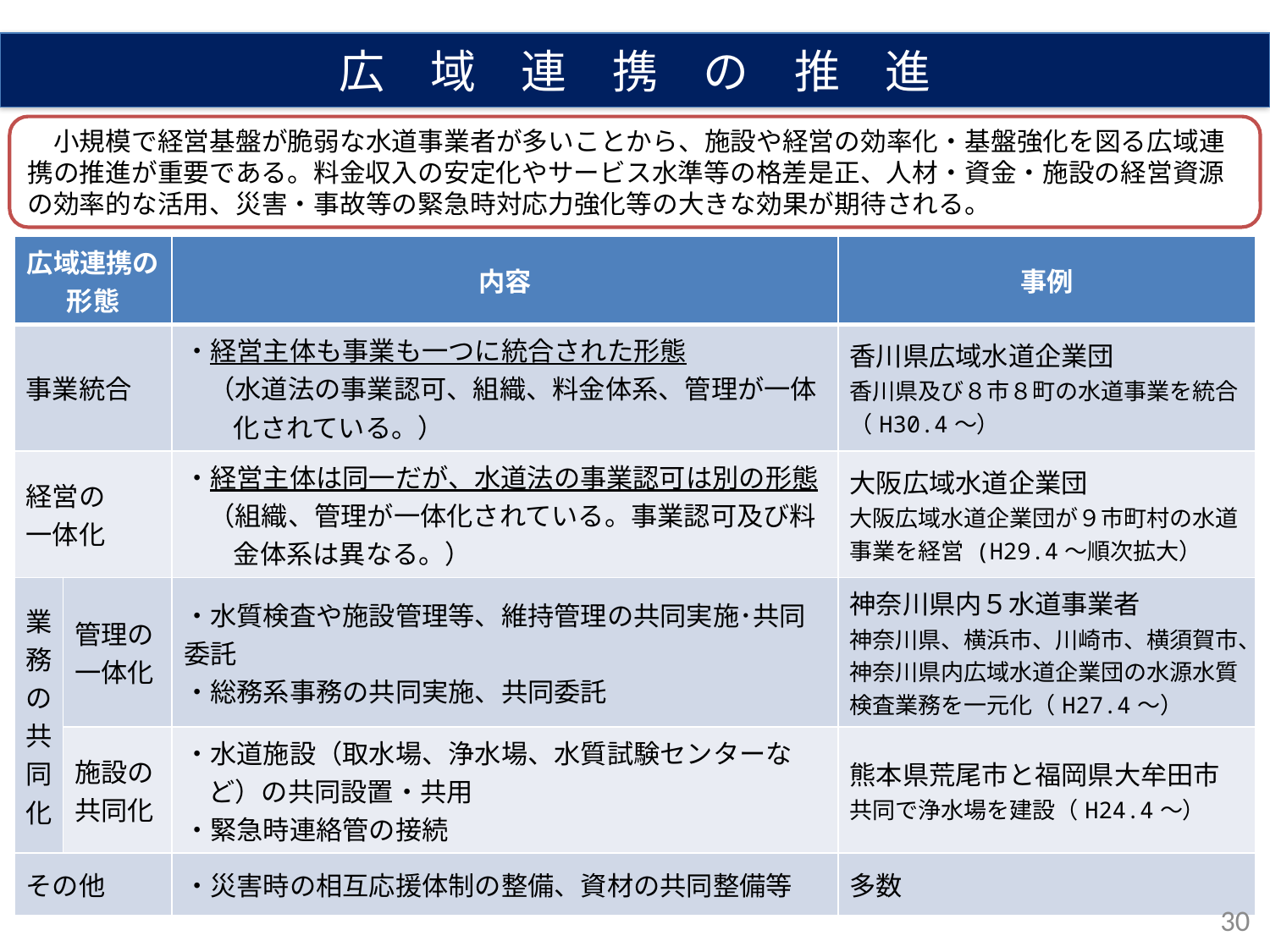

広　域　連　携　の　推　進
　小規模で経営基盤が脆弱な水道事業者が多いことから、施設や経営の効率化・基盤強化を図る広域連携の推進が重要である。料金収入の安定化やサービス水準等の格差是正、人材・資金・施設の経営資源の効率的な活用、災害・事故等の緊急時対応力強化等の大きな効果が期待される。
| 広域連携の形態 |  | 内容 | 事例 |
| --- | --- | --- | --- |
| 事業統合 |  | ・経営主体も事業も一つに統合された形態 （水道法の事業認可、組織、料金体系、管理が一体化されている。） | 香川県広域水道企業団 香川県及び８市８町の水道事業を統合（H30.4～） |
| 経営の 一体化 |  | ・経営主体は同一だが、水道法の事業認可は別の形態 （組織、管理が一体化されている。事業認可及び料金体系は異なる。） | 大阪広域水道企業団 大阪広域水道企業団が９市町村の水道事業を経営 (H29.4～順次拡大） |
| 業 務 の 共 同 化 | 管理の 一体化 | ・水質検査や施設管理等、維持管理の共同実施･共同委託 ・総務系事務の共同実施、共同委託 | 神奈川県内５水道事業者 神奈川県、横浜市、川崎市、横須賀市、神奈川県内広域水道企業団の水源水質検査業務を一元化（H27.4～） |
|  | 施設の 共同化 | ・水道施設（取水場、浄水場、水質試験センターなど）の共同設置・共用 ・緊急時連絡管の接続 | 熊本県荒尾市と福岡県大牟田市 共同で浄水場を建設（H24.4～） |
| その他 |  | ・災害時の相互応援体制の整備、資材の共同整備等 | 多数 |
30